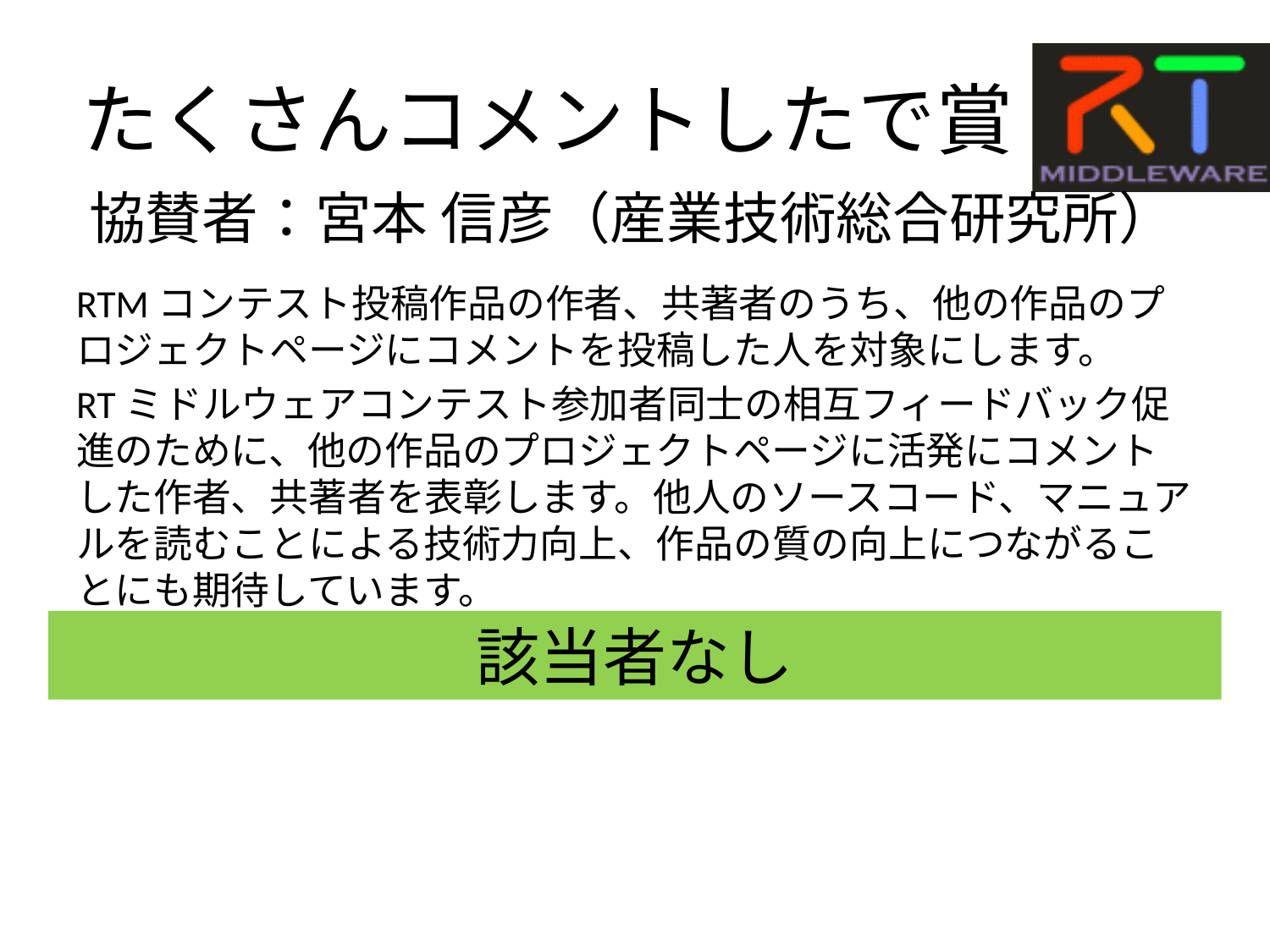

# たくさんコメントしたで賞
協賛者：宮本 信彦（産業技術総合研究所）
RTMコンテスト投稿作品の作者、共著者のうち、他の作品のプロジェクトページにコメントを投稿した人を対象にします。
RTミドルウェアコンテスト参加者同士の相互フィードバック促進のために、他の作品のプロジェクトページに活発にコメントした作者、共著者を表彰します。他人のソースコード、マニュアルを読むことによる技術力向上、作品の質の向上につながることにも期待しています。
該当者なし